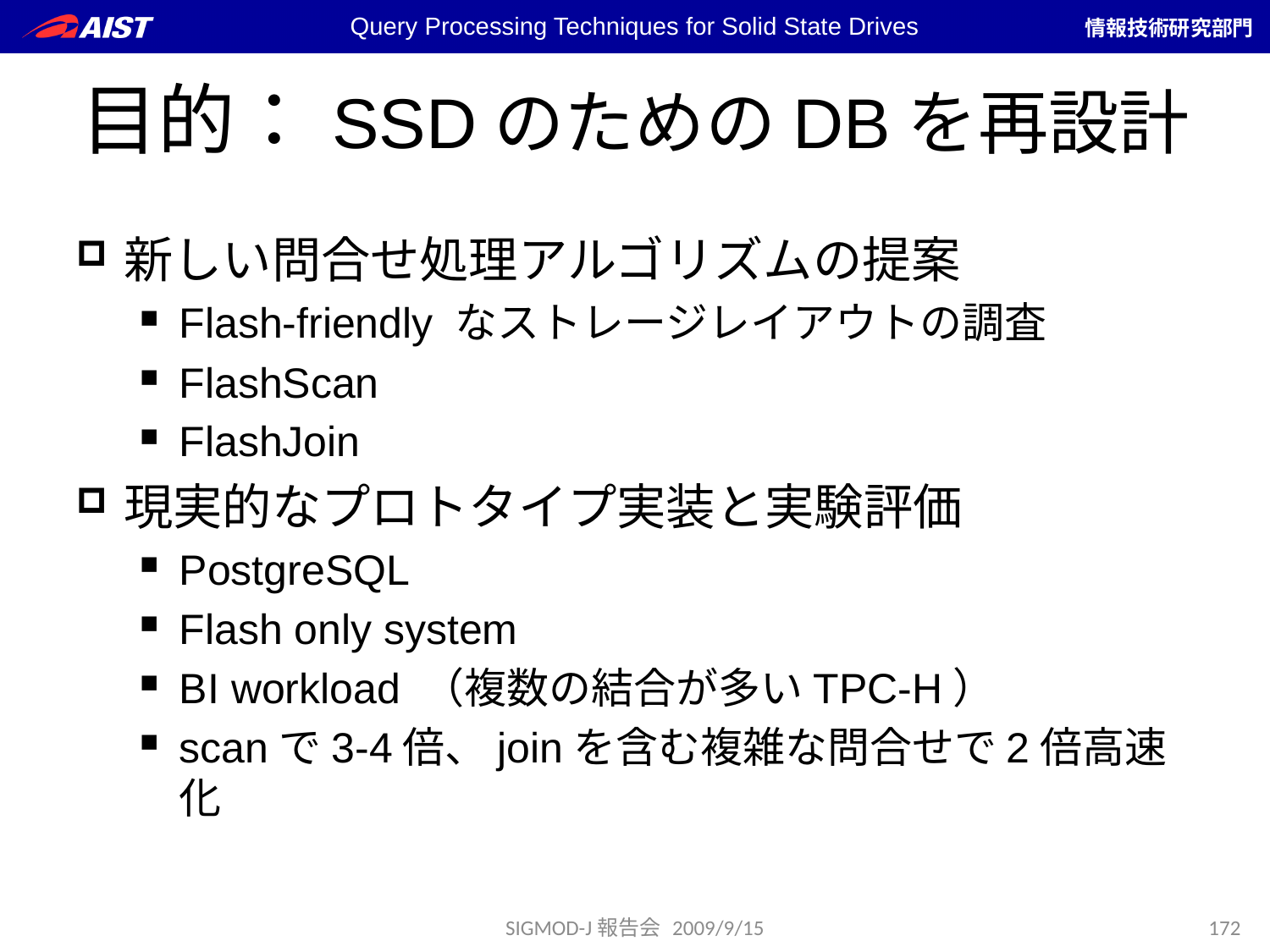

Query Processing Techniques for Solid State Drives
# 目的：SSDのためのDBを再設計
新しい問合せ処理アルゴリズムの提案
Flash-friendly なストレージレイアウトの調査
FlashScan
FlashJoin
現実的なプロトタイプ実装と実験評価
PostgreSQL
Flash only system
BI workload （複数の結合が多いTPC-H）
scanで3-4倍、joinを含む複雑な問合せで2倍高速化
SIGMOD-J報告会 2009/9/15
172